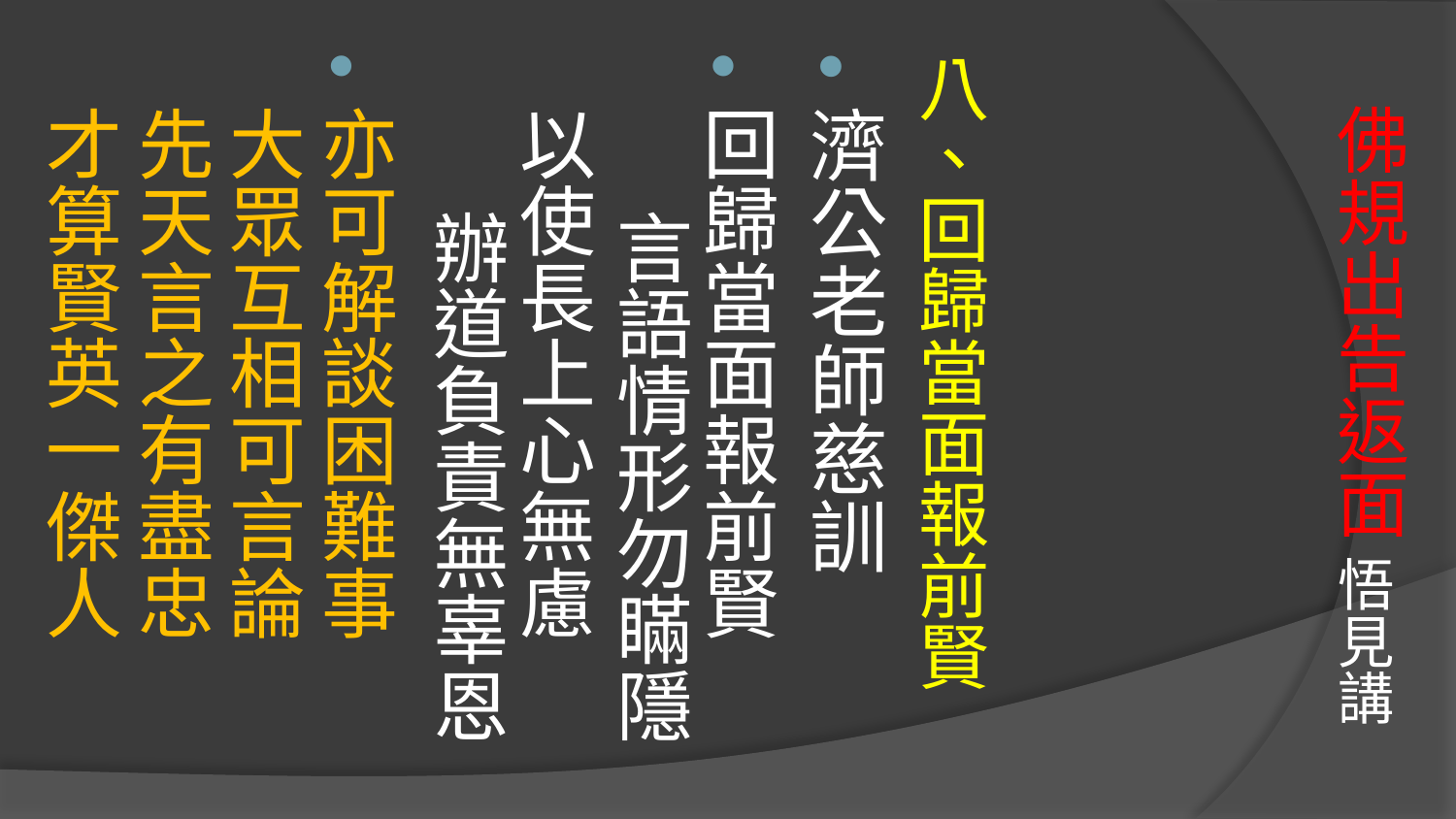

八、回歸當面報前賢
濟公老師慈訓
回歸當面報前賢　          言語情形勿瞞隱
以使長上心無慮　          辦道負責無辜恩
亦可解談困難事　 大眾互相可言論
先天言之有盡忠　 才算賢英一傑人
# 佛規出告返面 悟見講